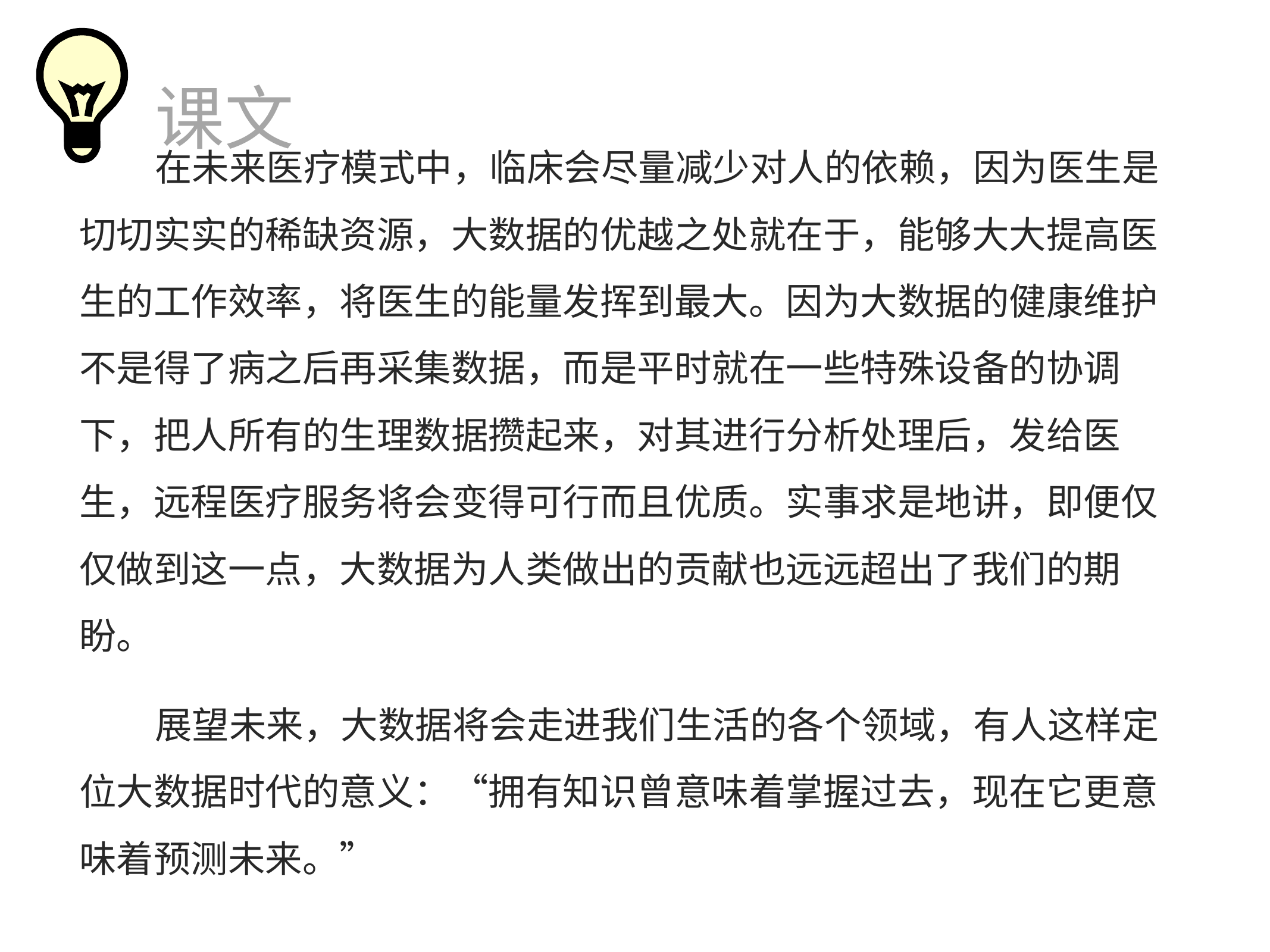

课文
        在未来医疗模式中，临床会尽量减少对人的依赖，因为医生是切切实实的稀缺资源，大数据的优越之处就在于，能够大大提高医生的工作效率，将医生的能量发挥到最大。因为大数据的健康维护不是得了病之后再采集数据，而是平时就在一些特殊设备的协调下，把人所有的生理数据攒起来，对其进行分析处理后，发给医生，远程医疗服务将会变得可行而且优质。实事求是地讲，即便仅仅做到这一点，大数据为人类做出的贡献也远远超出了我们的期盼。

        展望未来，大数据将会走进我们生活的各个领域，有人这样定位大数据时代的意义：“拥有知识曾意味着掌握过去，现在它更意味着预测未来。”